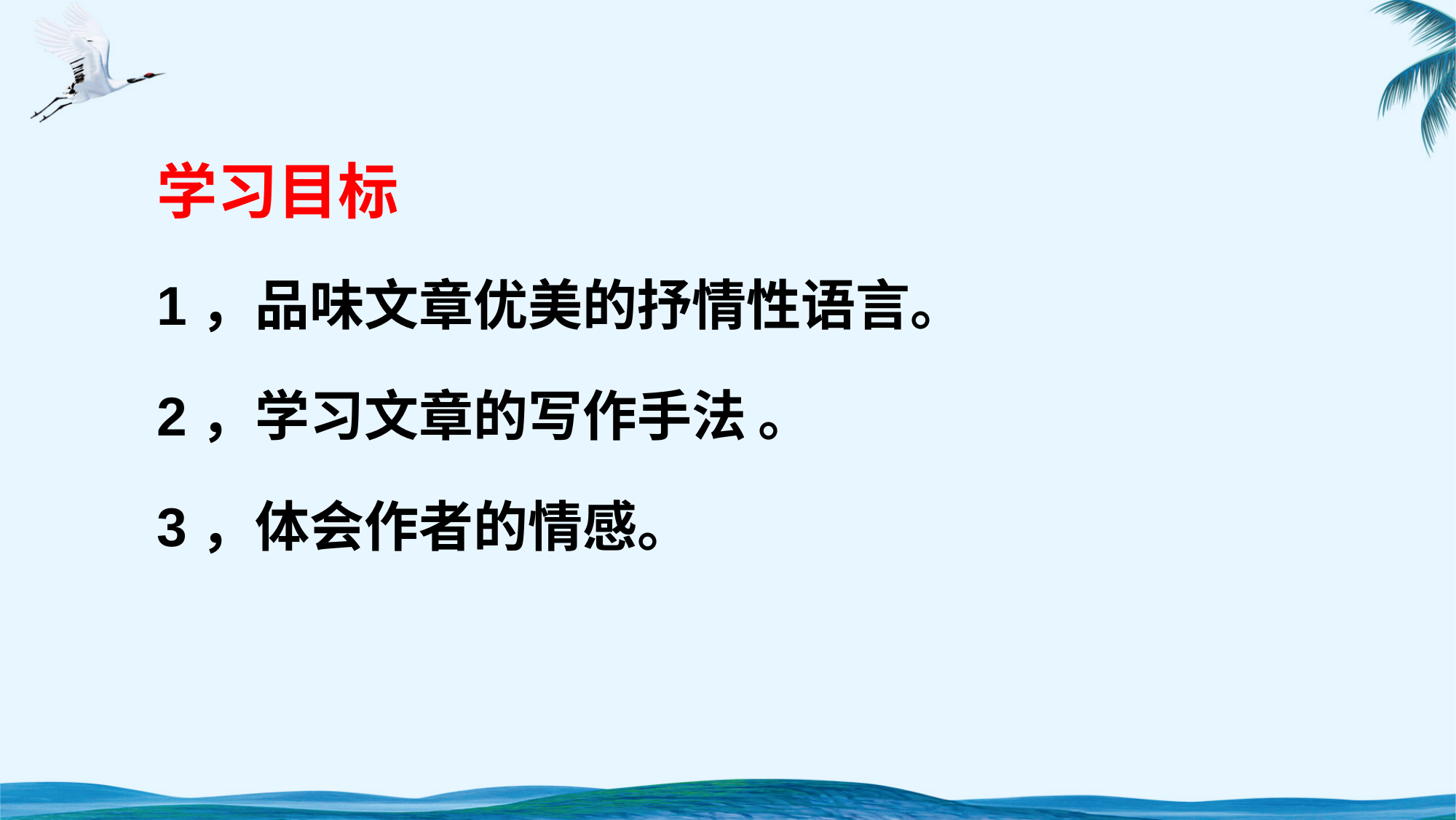

学习目标
1，品味文章优美的抒情性语言。
2，学习文章的写作手法 。
3，体会作者的情感。